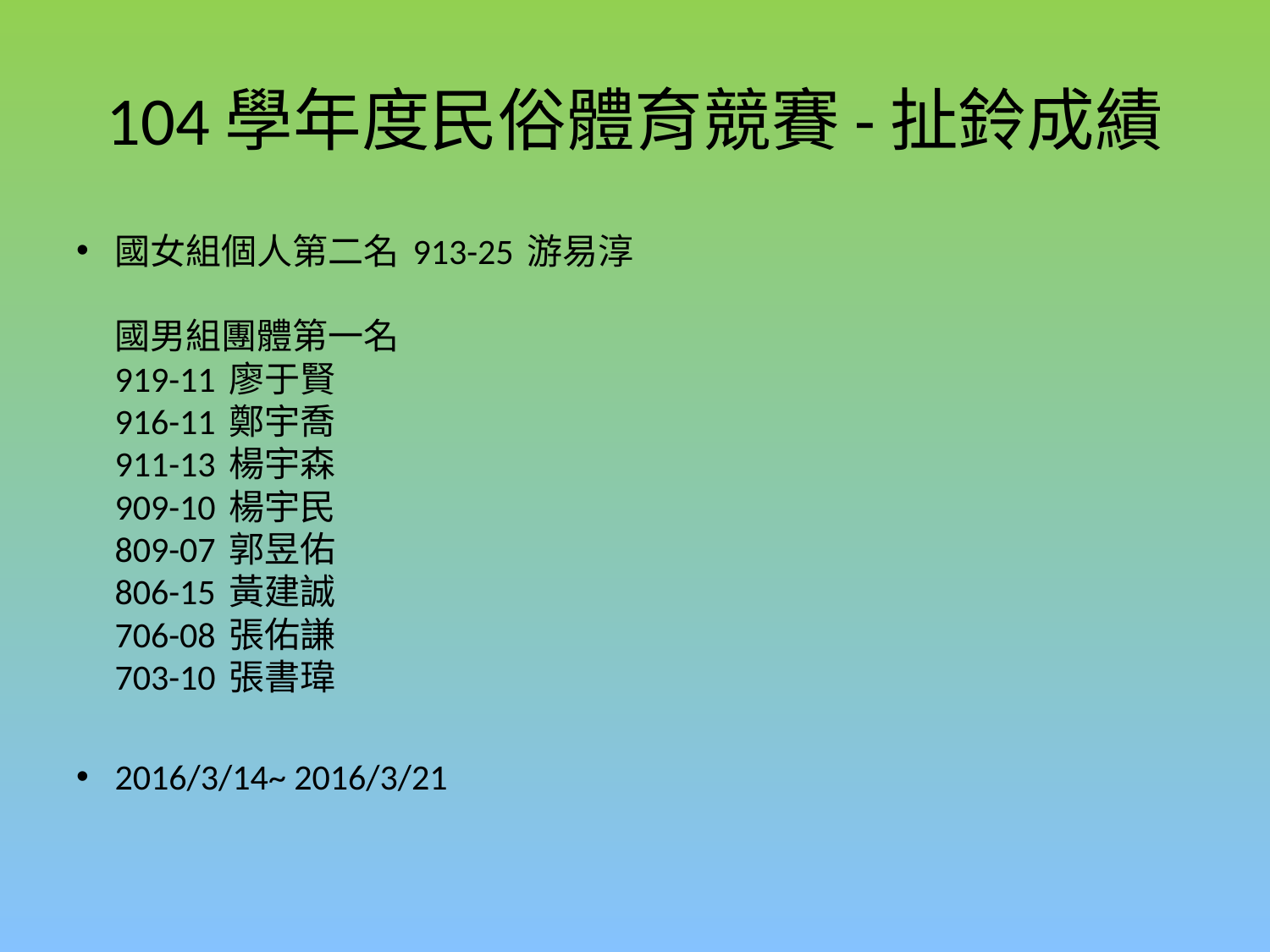

# 104學年度民俗體育競賽-扯鈴成績
國女組個人第二名 913-25 游易淳
國男組團體第一名
919-11 廖于賢
916-11 鄭宇喬
911-13 楊宇森
909-10 楊宇民
809-07 郭昱佑
806-15 黃建誠
706-08 張佑謙
703-10 張書瑋

2016/3/14~ 2016/3/21